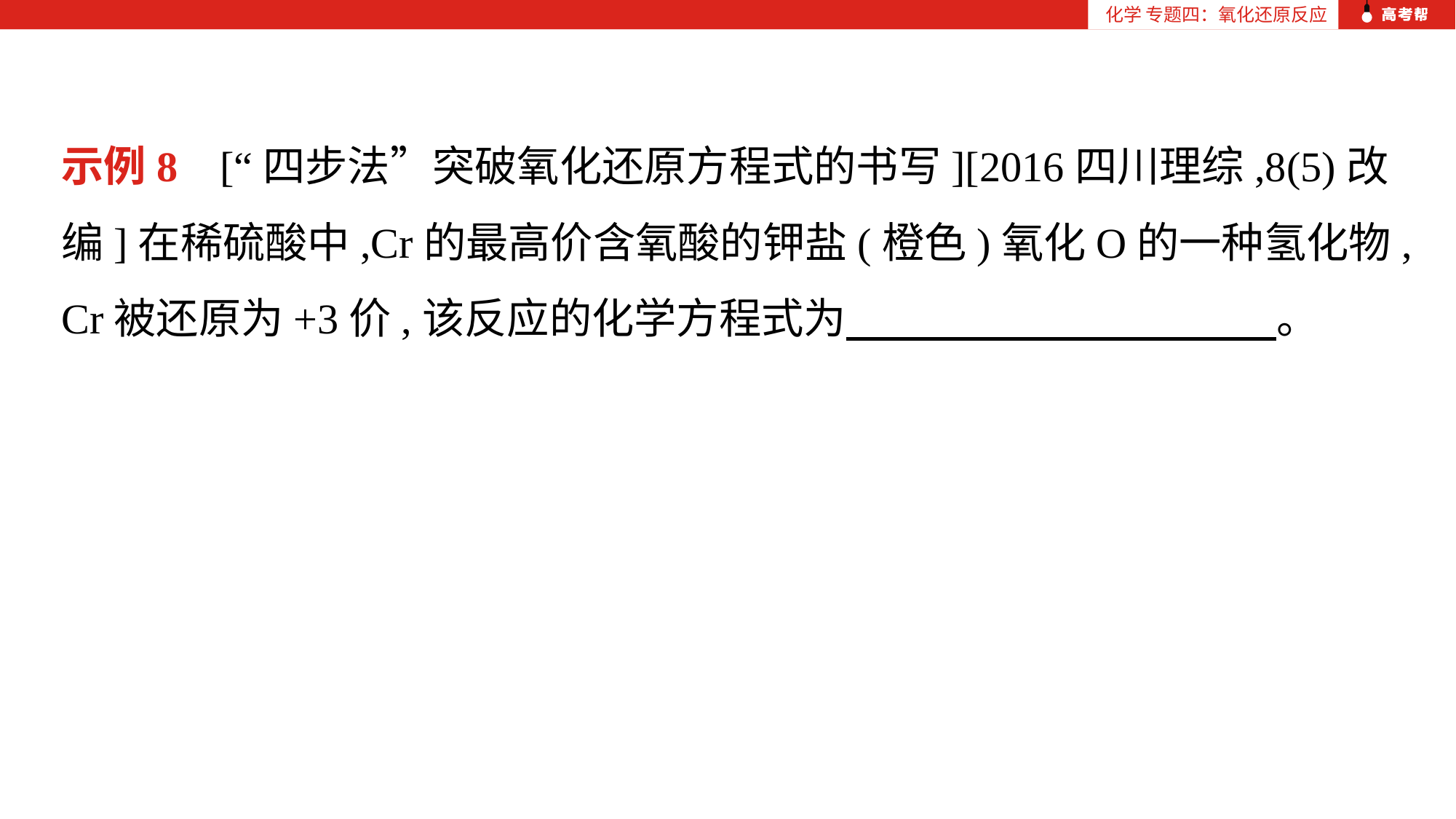

化学 专题四：氧化还原反应

示例8    [“四步法”突破氧化还原方程式的书写][2016四川理综,8(5)改编]在稀硫酸中,Cr的最高价含氧酸的钾盐(橙色)氧化O的一种氢化物,Cr被还原为+3价,该反应的化学方程式为　                                         。